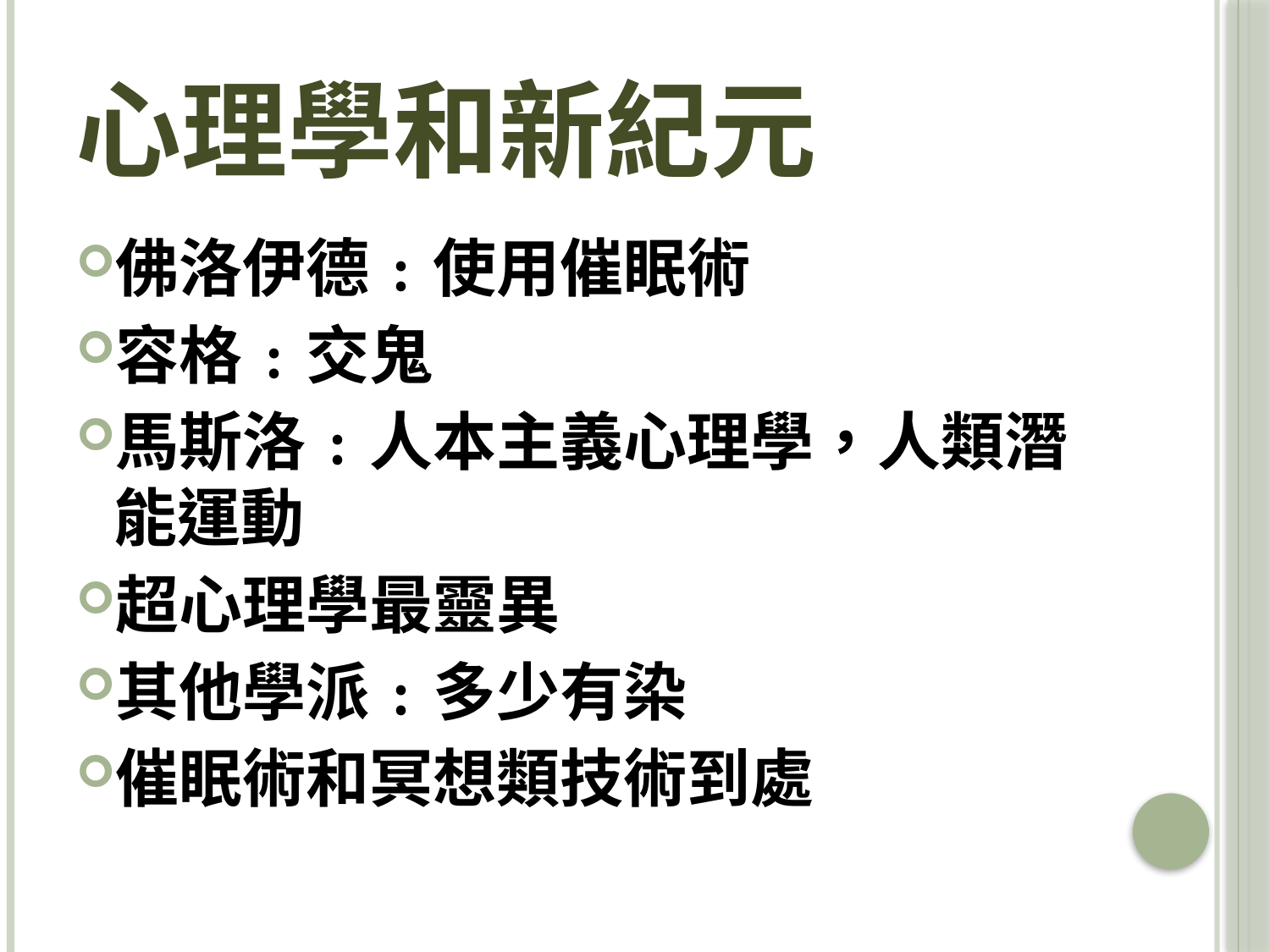

# 心理學和新紀元
佛洛伊德﹕使用催眠術
容格﹕交鬼
馬斯洛﹕人本主義心理學，人類潛能運動
超心理學最靈異
其他學派﹕多少有染
催眠術和冥想類技術到處